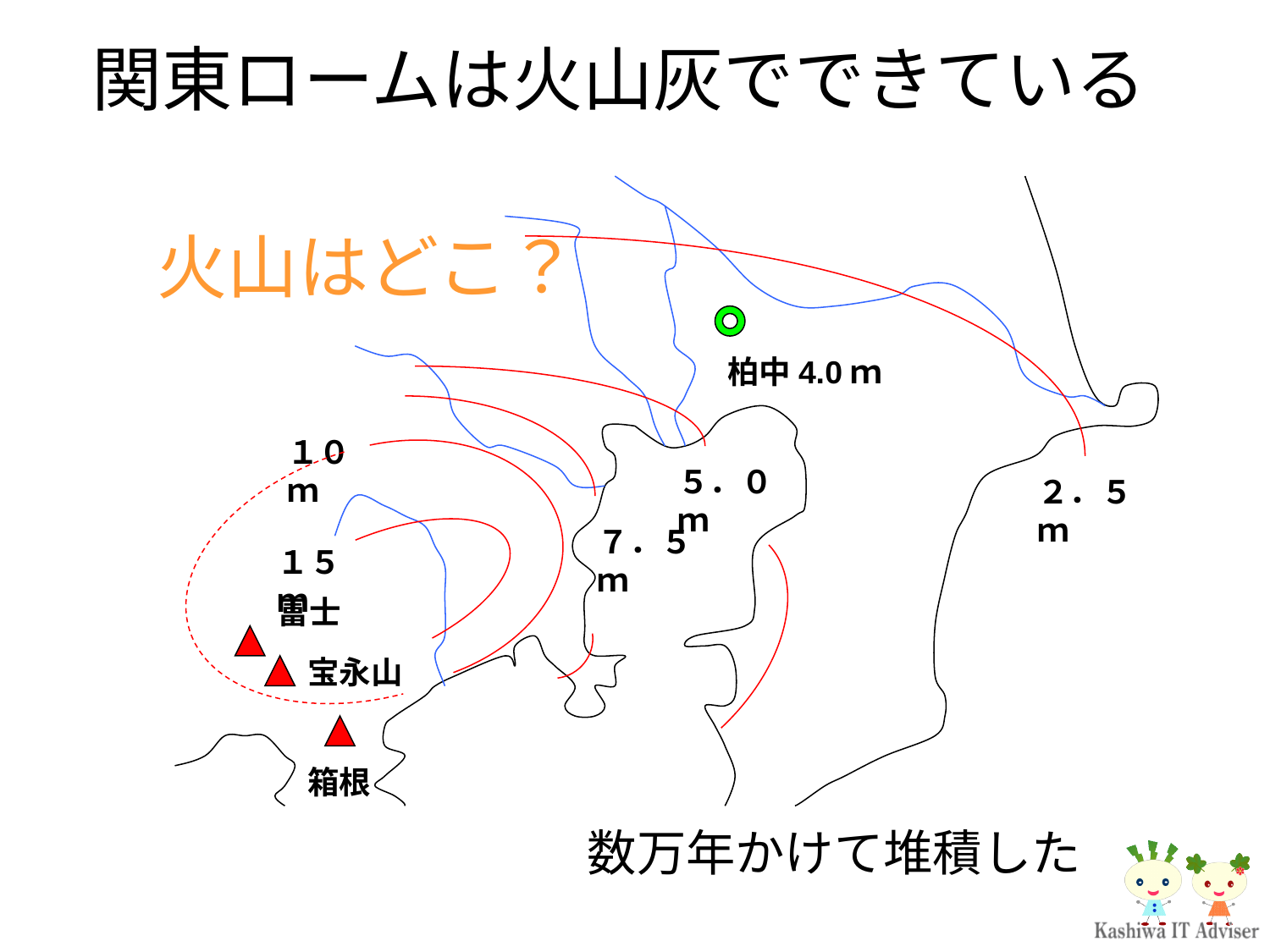

関東ロームは火山灰でできている

火山はどこ？

柏中4.0ｍ

１０ｍ
５．０ｍ
２．５ｍ

１５ｍ
７．５ｍ

富士

宝永山

箱根

数万年かけて堆積した